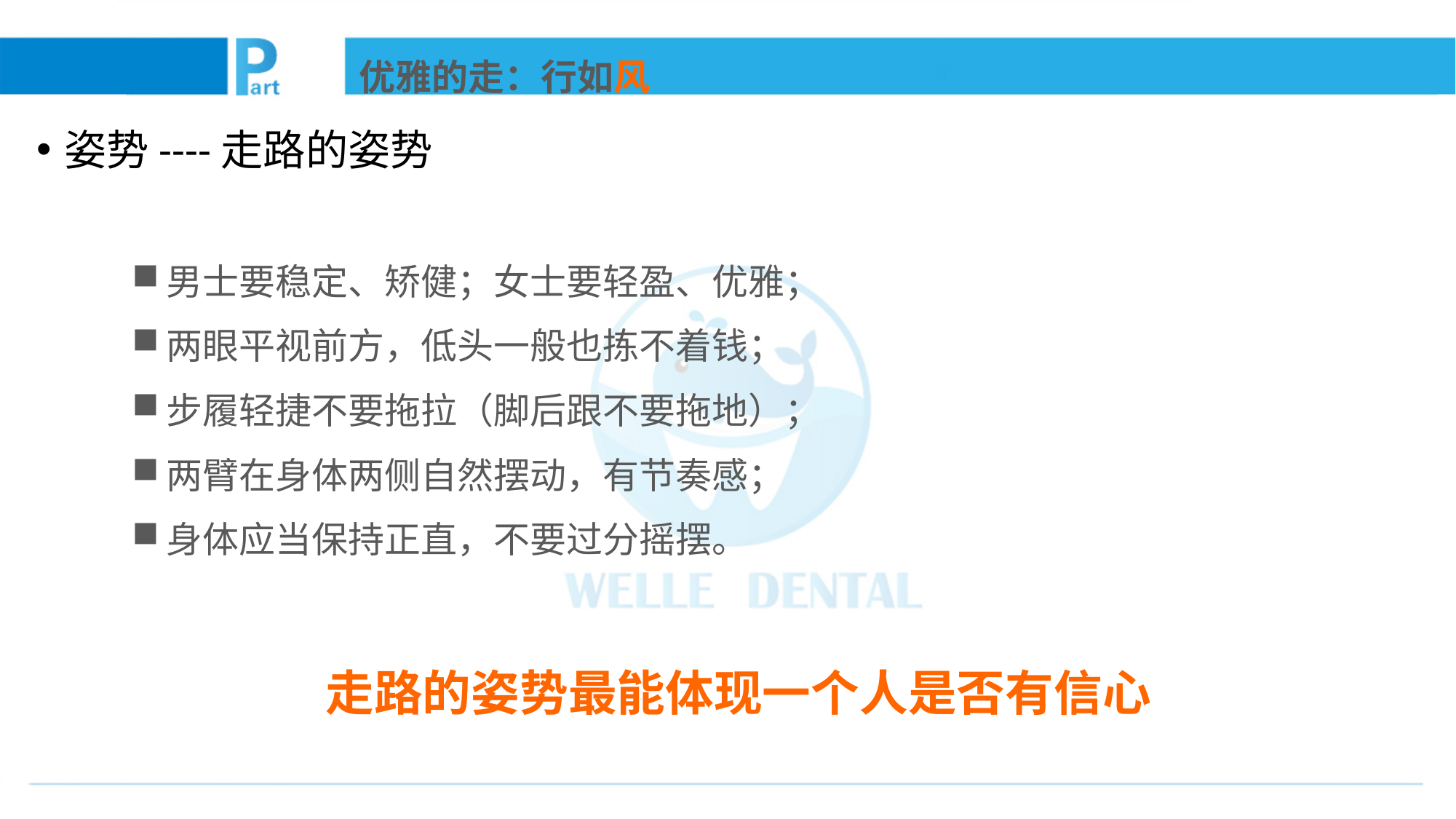

优雅的走：行如风
姿势----走路的姿势
男士要稳定、矫健；女士要轻盈、优雅；
两眼平视前方，低头一般也拣不着钱；
步履轻捷不要拖拉（脚后跟不要拖地）；
两臂在身体两侧自然摆动，有节奏感；
身体应当保持正直，不要过分摇摆。
走路的姿势最能体现一个人是否有信心